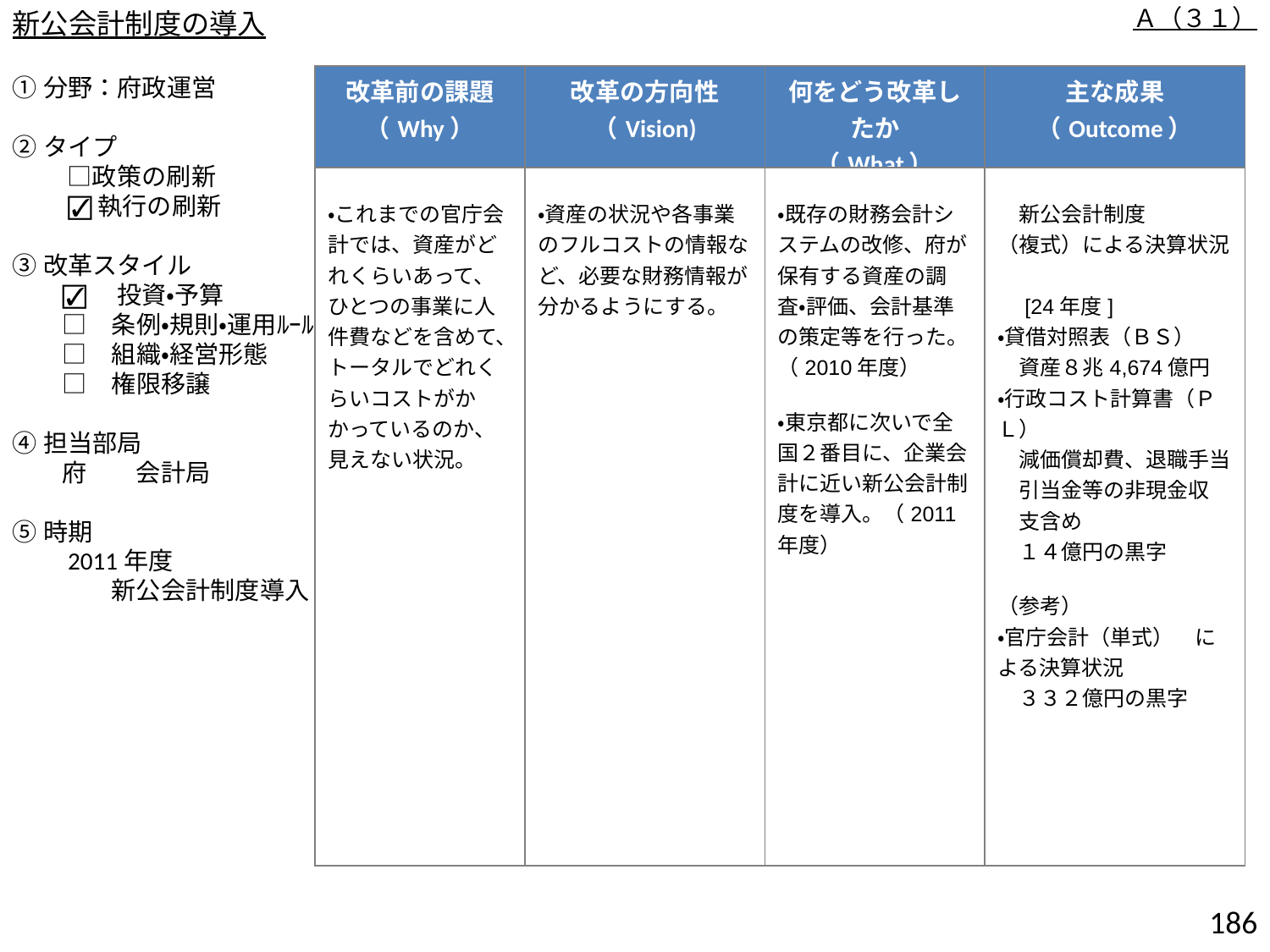

新公会計制度の導入
Ａ（３１）
①分野：府政運営

②タイプ
　　 □政策の刷新
　　 ☑ 執行の刷新

③改革スタイル
　　☑ 　投資・予算
　　□　条例・規則・運用ﾙｰﾙ
　　□　組織・経営形態
　　□　権限移譲

④担当部局
　　府　　会計局

⑤時期
　　2011年度
　　　　新公会計制度導入
| 改革前の課題 （Why） | 改革の方向性 （Vision) | 何をどう改革したか （What） | 主な成果 （Outcome） |
| --- | --- | --- | --- |
| ・これまでの官庁会計では、資産がどれくらいあって、ひとつの事業に人件費などを含めて、トータルでどれくらいコストがかかっているのか、見えない状況。 | ・資産の状況や各事業のフルコストの情報など、必要な財務情報が分かるようにする。 | ・既存の財務会計システムの改修、府が保有する資産の調査・評価、会計基準の策定等を行った。（2010年度） ・東京都に次いで全国２番目に、企業会計に近い新公会計制度を導入。（2011年度） | 新公会計制度 （複式）による決算状況　 　[24年度] ・貸借対照表（ＢＳ） 　資産８兆4,674億円 ・行政コスト計算書（ＰＬ） 　減価償却費、退職手当 　引当金等の非現金収 　支含め 　１４億円の黒字 （参考） ・官庁会計（単式）　による決算状況 　３３２億円の黒字 |
186